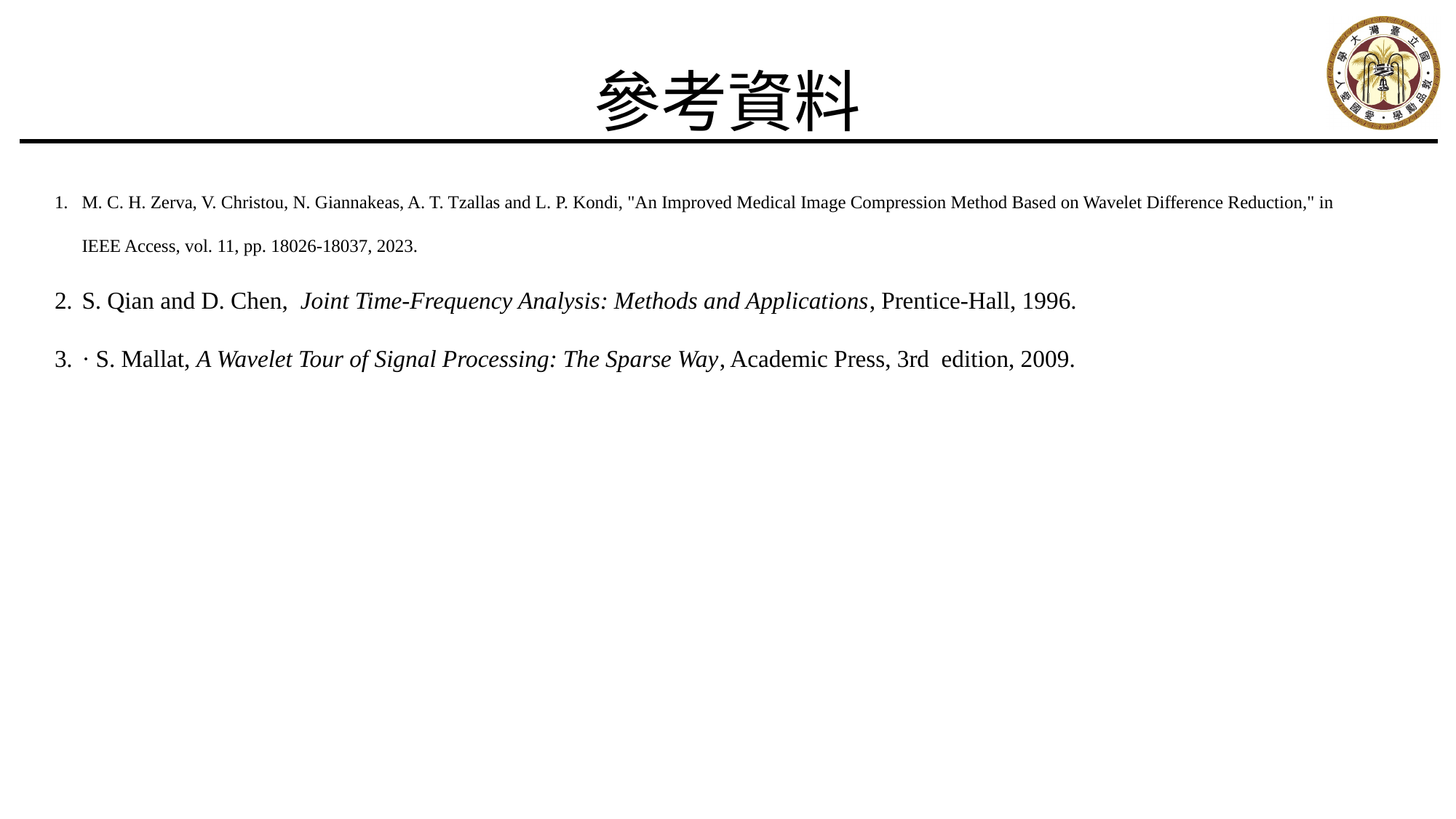

參考資料
M. C. H. Zerva, V. Christou, N. Giannakeas, A. T. Tzallas and L. P. Kondi, "An Improved Medical Image Compression Method Based on Wavelet Difference Reduction," in IEEE Access, vol. 11, pp. 18026-18037, 2023.
S. Qian and D. Chen,  Joint Time-Frequency Analysis: Methods and Applications, Prentice-Hall, 1996.
· S. Mallat, A Wavelet Tour of Signal Processing: The Sparse Way, Academic Press, 3rd  edition, 2009.